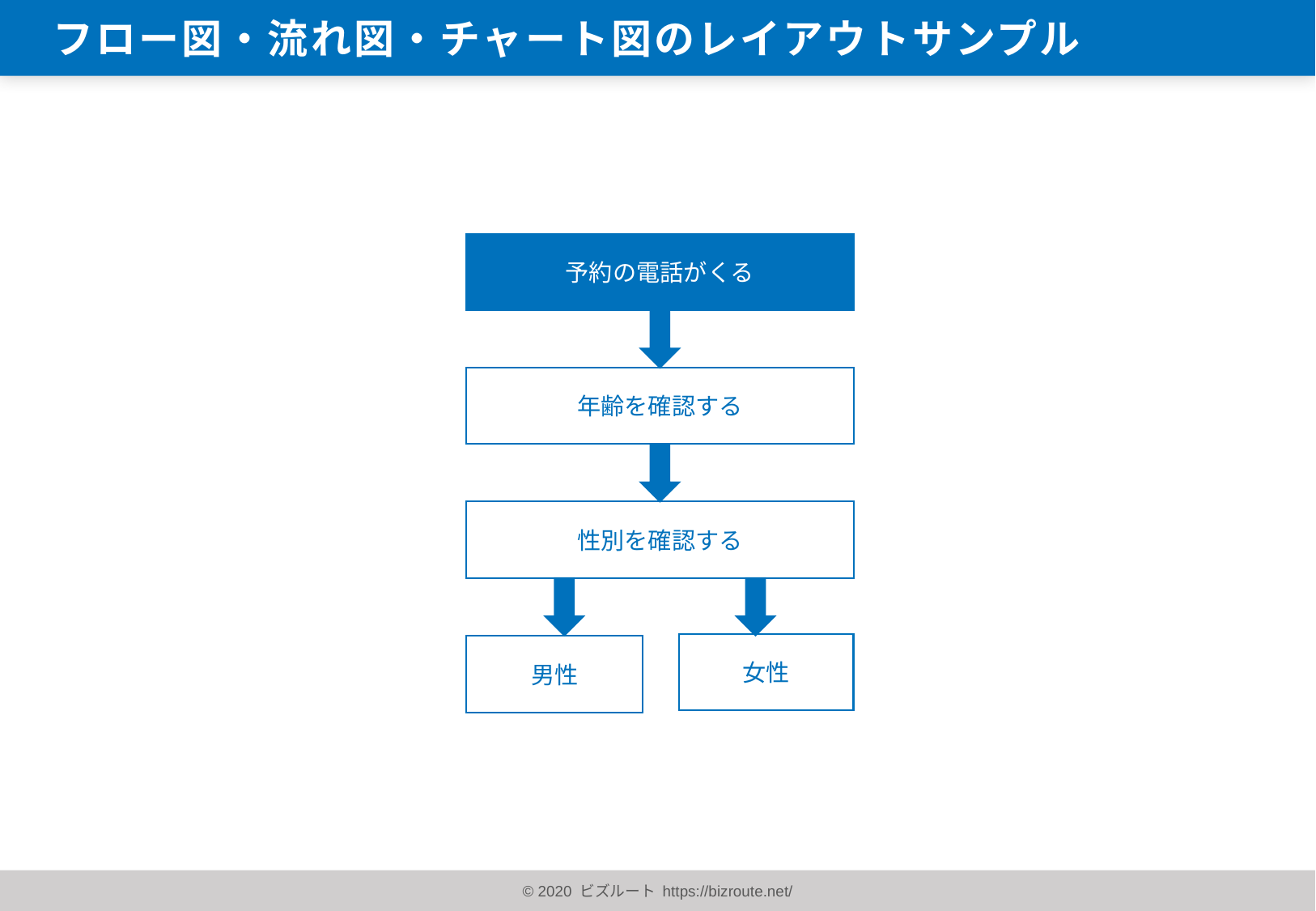

フロー図・流れ図・チャート図のレイアウトサンプル
予約の電話がくる

年齢を確認する

性別を確認する

女性
男性

© 2020 ビズルート https://bizroute.net/